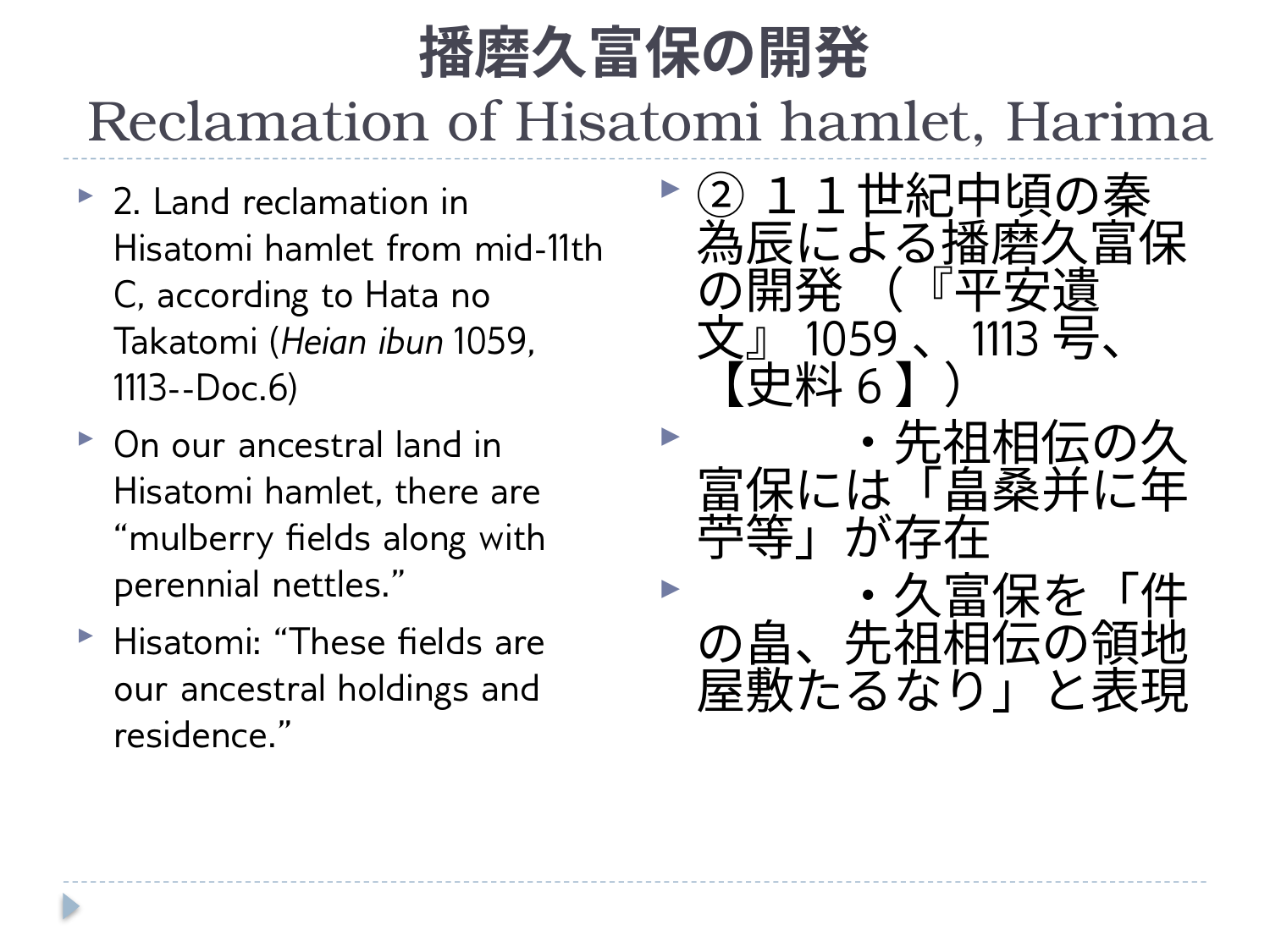

# 播磨久富保の開発 Reclamation of Hisatomi hamlet, Harima
2. Land reclamation in Hisatomi hamlet from mid-11th C, according to Hata no Takatomi (Heian ibun 1059, 1113--Doc.6)
On our ancestral land in Hisatomi hamlet, there are “mulberry fields along with perennial nettles.”
Hisatomi: “These fields are our ancestral holdings and residence.”

②１１世紀中頃の秦為辰による播磨久富保の開発 （『平安遺文』1059、1113号、【史料6】）
　　　・先祖相伝の久富保には「畠桑并に年苧等」が存在
　　　・久富保を「件の畠、先祖相伝の領地屋敷たるなり」と表現